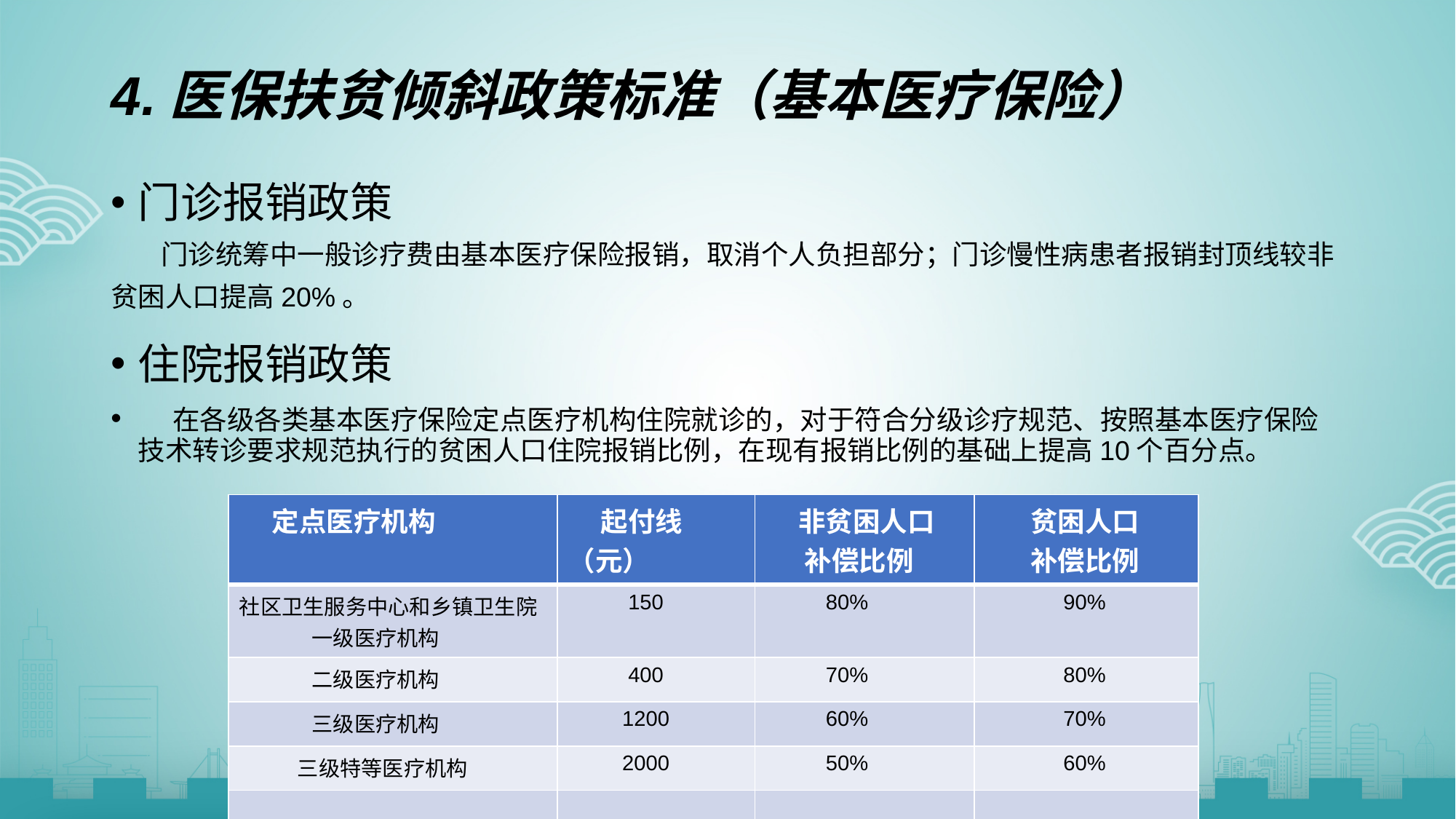

# 4.医保扶贫倾斜政策标准（基本医疗保险）
门诊报销政策
       门诊统筹中一般诊疗费由基本医疗保险报销，取消个人负担部分；门诊慢性病患者报销封顶线较非贫困人口提高20%。
住院报销政策
    在各级各类基本医疗保险定点医疗机构住院就诊的，对于符合分级诊疗规范、按照基本医疗保险技术转诊要求规范执行的贫困人口住院报销比例，在现有报销比例的基础上提高10个百分点。

| 定点医疗机构 | 起付线（元） | 非贫困人口 补偿比例 | 贫困人口 补偿比例 |
| --- | --- | --- | --- |
| 社区卫生服务中心和乡镇卫生院 一级医疗机构 | 150 | 80% | 90% |
| 二级医疗机构 | 400 | 70% | 80% |
| 三级医疗机构 | 1200 | 60% | 70% |
| 三级特等医疗机构 | 2000 | 50% | 60% |
|  |  |  |  |